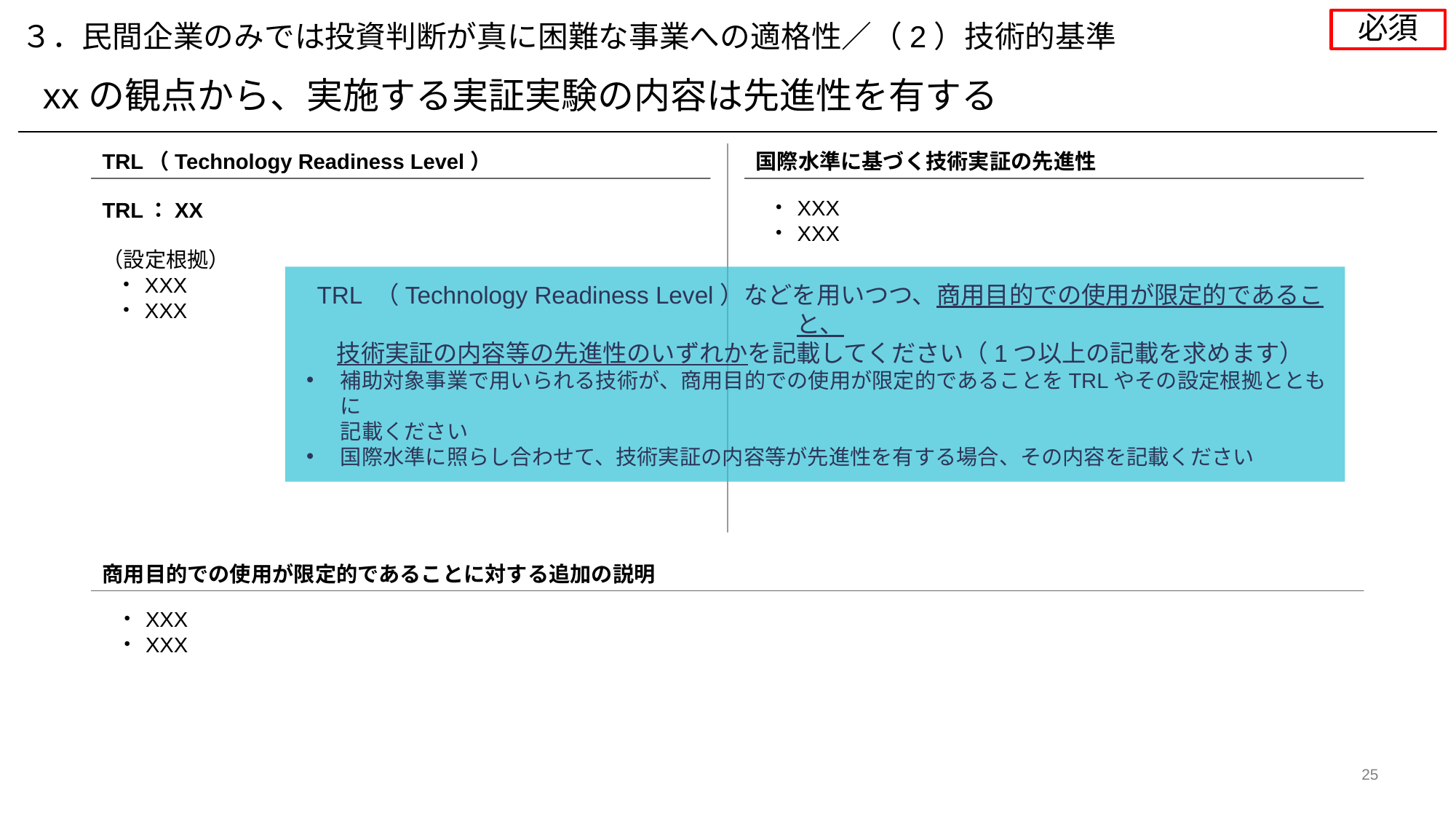

必須
３．民間企業のみでは投資判断が真に困難な事業への適格性／（2）技術的基準
xxの観点から、実施する実証実験の内容は先進性を有する
TRL（Technology Readiness Level）
国際水準に基づく技術実証の先進性
TRL：XX
XXX
XXX
（設定根拠）
XXX
XXX
TRL （Technology Readiness Level）などを用いつつ、商用目的での使用が限定的であること、
技術実証の内容等の先進性のいずれかを記載してください（1つ以上の記載を求めます）
補助対象事業で用いられる技術が、商用目的での使用が限定的であることをTRLやその設定根拠とともに
記載ください
国際水準に照らし合わせて、技術実証の内容等が先進性を有する場合、その内容を記載ください
商用目的での使用が限定的であることに対する追加の説明
XXX
XXX